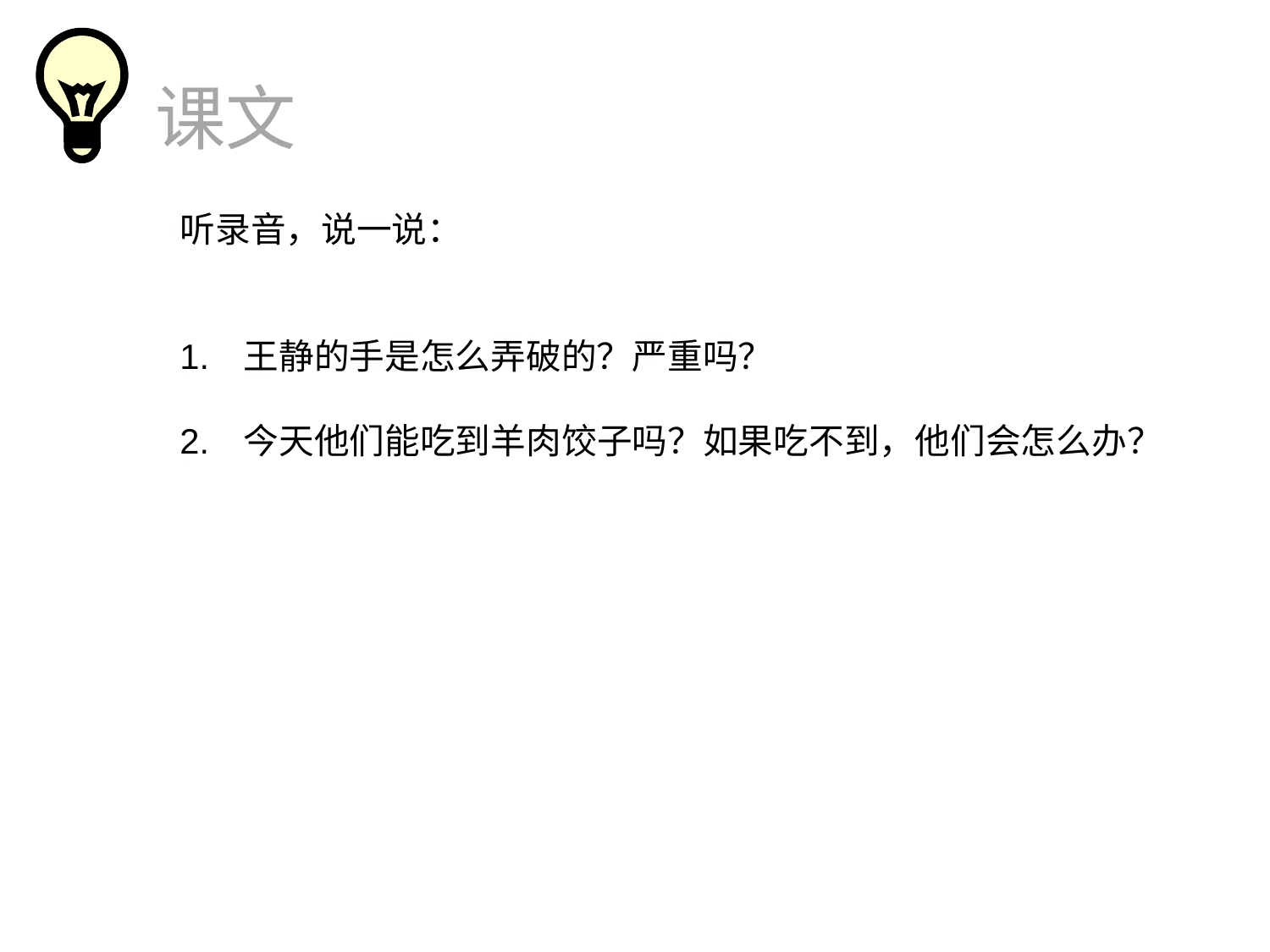

课文
听录音，说一说：

王静的手是怎么弄破的？严重吗？

今天他们能吃到羊肉饺子吗？如果吃不到，他们会怎么办？